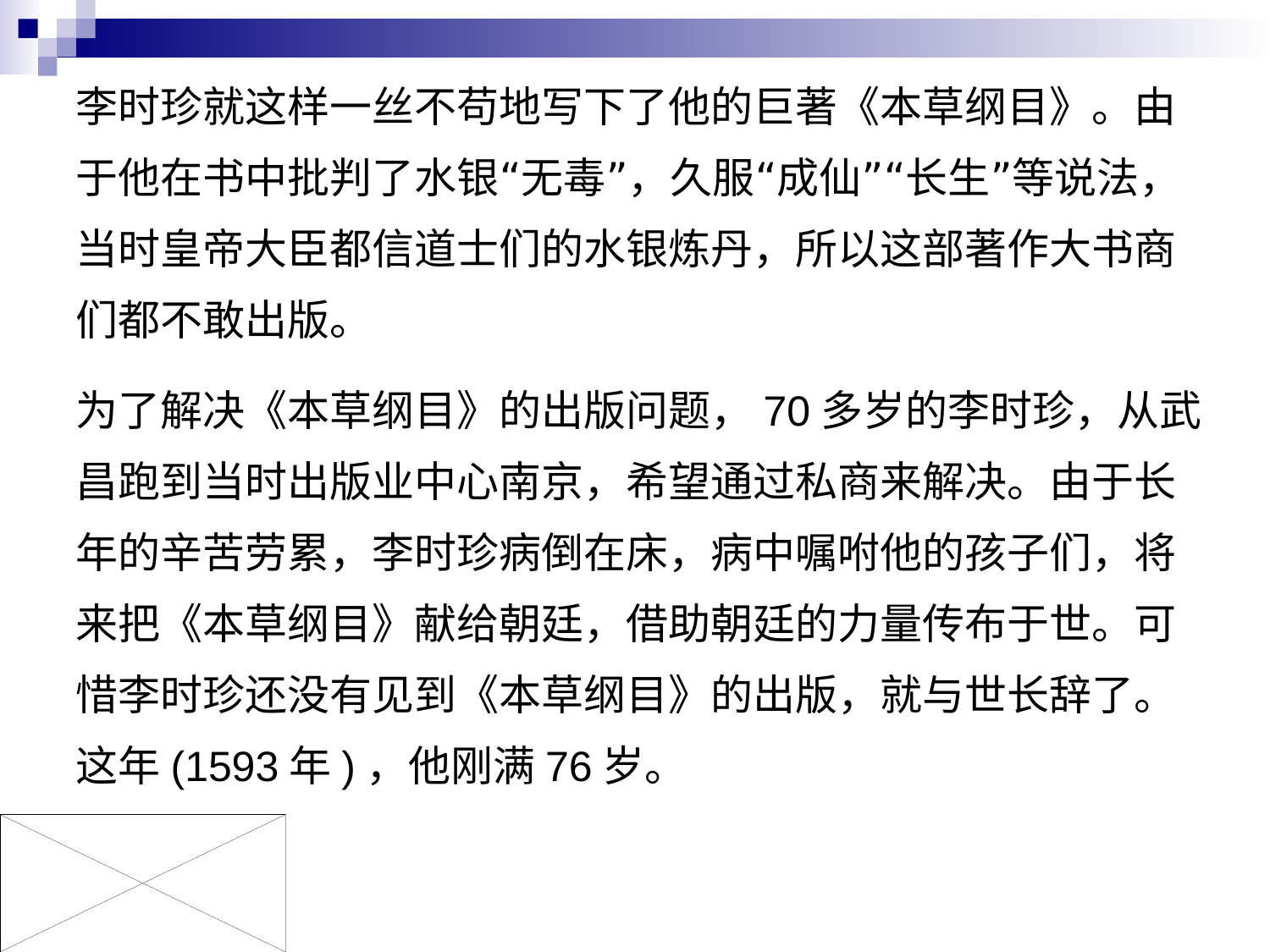

李时珍就这样一丝不苟地写下了他的巨著《本草纲目》。由于他在书中批判了水银“无毒”，久服“成仙”“长生”等说法，当时皇帝大臣都信道士们的水银炼丹，所以这部著作大书商们都不敢出版。
为了解决《本草纲目》的出版问题，70多岁的李时珍，从武昌跑到当时出版业中心南京，希望通过私商来解决。由于长年的辛苦劳累，李时珍病倒在床，病中嘱咐他的孩子们，将来把《本草纲目》献给朝廷，借助朝廷的力量传布于世。可惜李时珍还没有见到《本草纲目》的出版，就与世长辞了。这年(1593年)，他刚满76岁。